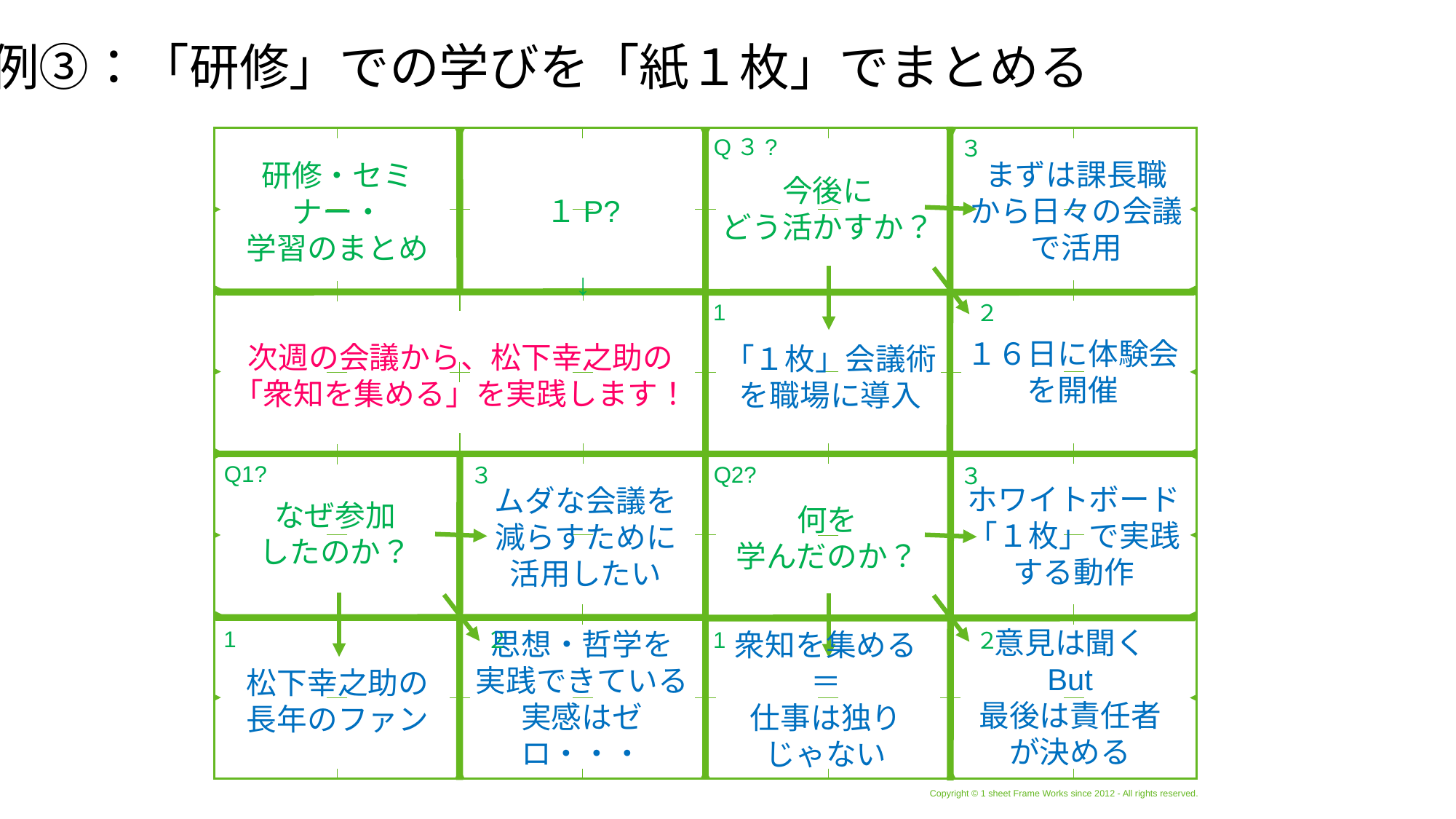

例③：「研修」での学びを「紙１枚」でまとめる
今後に
どう活かすか？
Q３?

Copyright © 1 sheet Frame Works since 2012 - All rights reserved.

１P?

↓
３
研修・セミナー・
学習のまとめ
まずは課長職
から日々の会議
で活用
１６日に体験会
を開催
1
次週の会議から、松下幸之助の
「衆知を集める」を実践します！
  ２
「１枚」会議術
を職場に導入
なぜ参加
したのか？
Q1?
ホワイトボード
「１枚」で実践
する動作
Q2?
何を
学んだのか？
３
ムダな会議を
減らすために
活用したい
３
意見は聞く
But
最後は責任者
が決める
思想・哲学を
実践できている実感はゼロ・・・
衆知を集める
＝
仕事は独り
じゃない
1
  ２
1
松下幸之助の
長年のファン
  ２